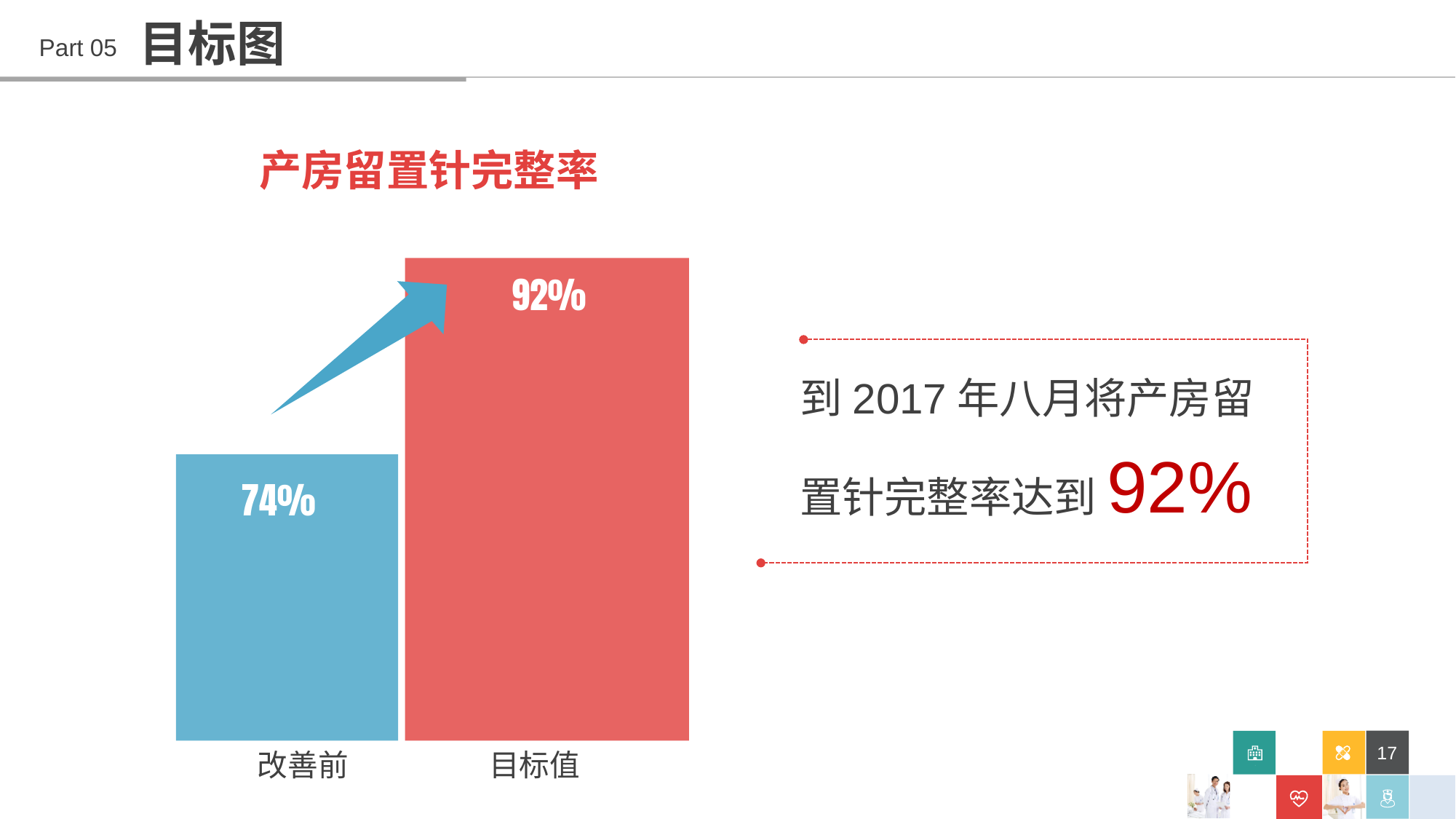

目标图
Part 05
产房留置针完整率

92%

74%
目标值
改善前

到2017年八月将产房留置针完整率达到92%